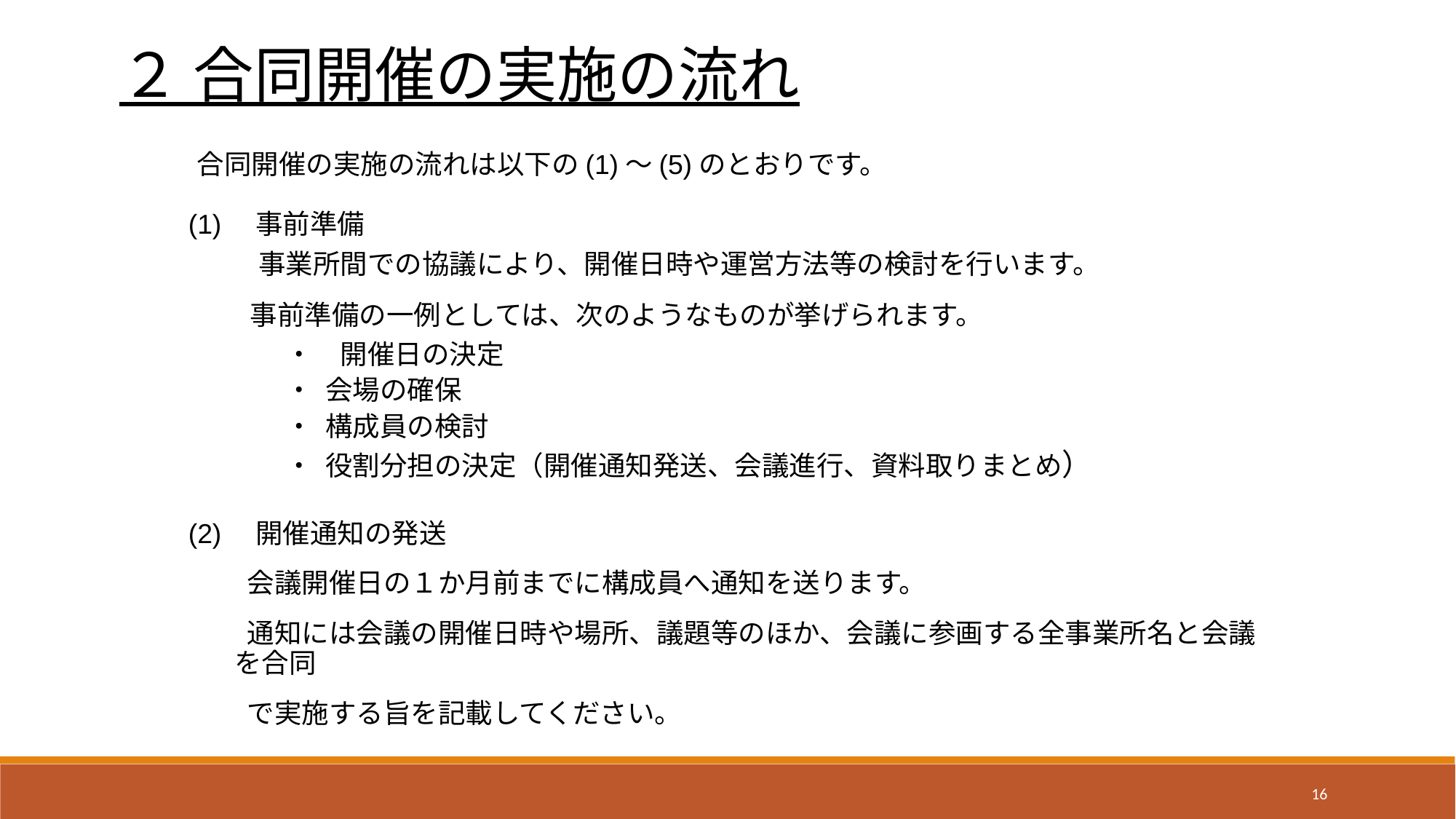

２ 合同開催の実施の流れ
合同開催の実施の流れは以下の(1)～(5)のとおりです。
(1)　事前準備
　事業所間での協議により、開催日時や運営方法等の検討を行います。
  事前準備の一例としては、次のようなものが挙げられます。
　　・　開催日の決定
　　・  会場の確保
　　・  構成員の検討
　　・  役割分担の決定（開催通知発送、会議進行、資料取りまとめ）

(2)　開催通知の発送
 会議開催日の１か月前までに構成員へ通知を送ります。
 通知には会議の開催日時や場所、議題等のほか、会議に参画する全事業所名と会議を合同
 で実施する旨を記載してください。

16